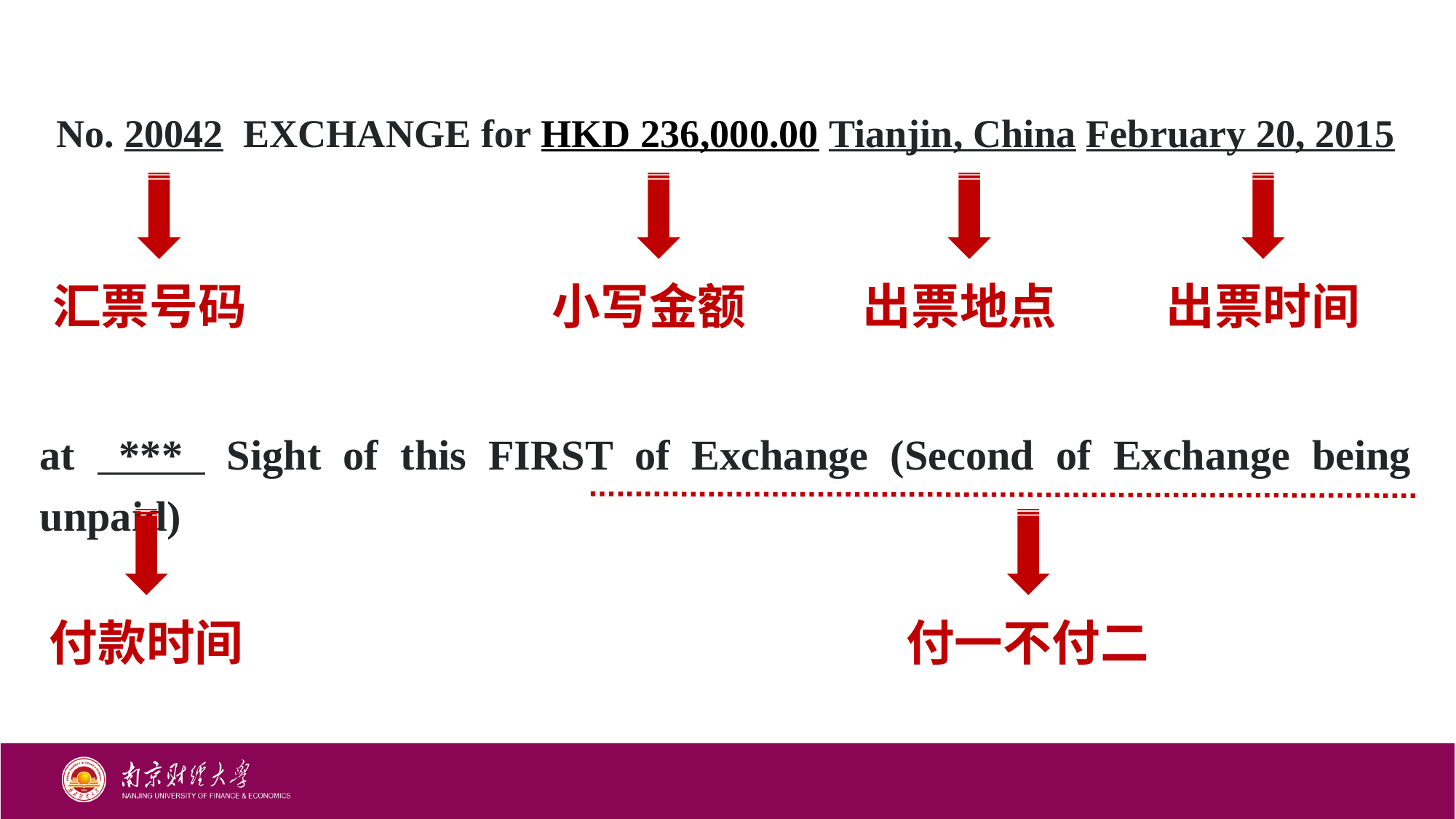

No. 20042  EXCHANGE for HKD 236,000.00 Tianjin, China February 20, 2015

汇票号码
小写金额
出票地点
出票时间
at  ***  Sight of this FIRST of Exchange (Second of Exchange being unpaid)

付款时间
付一不付二